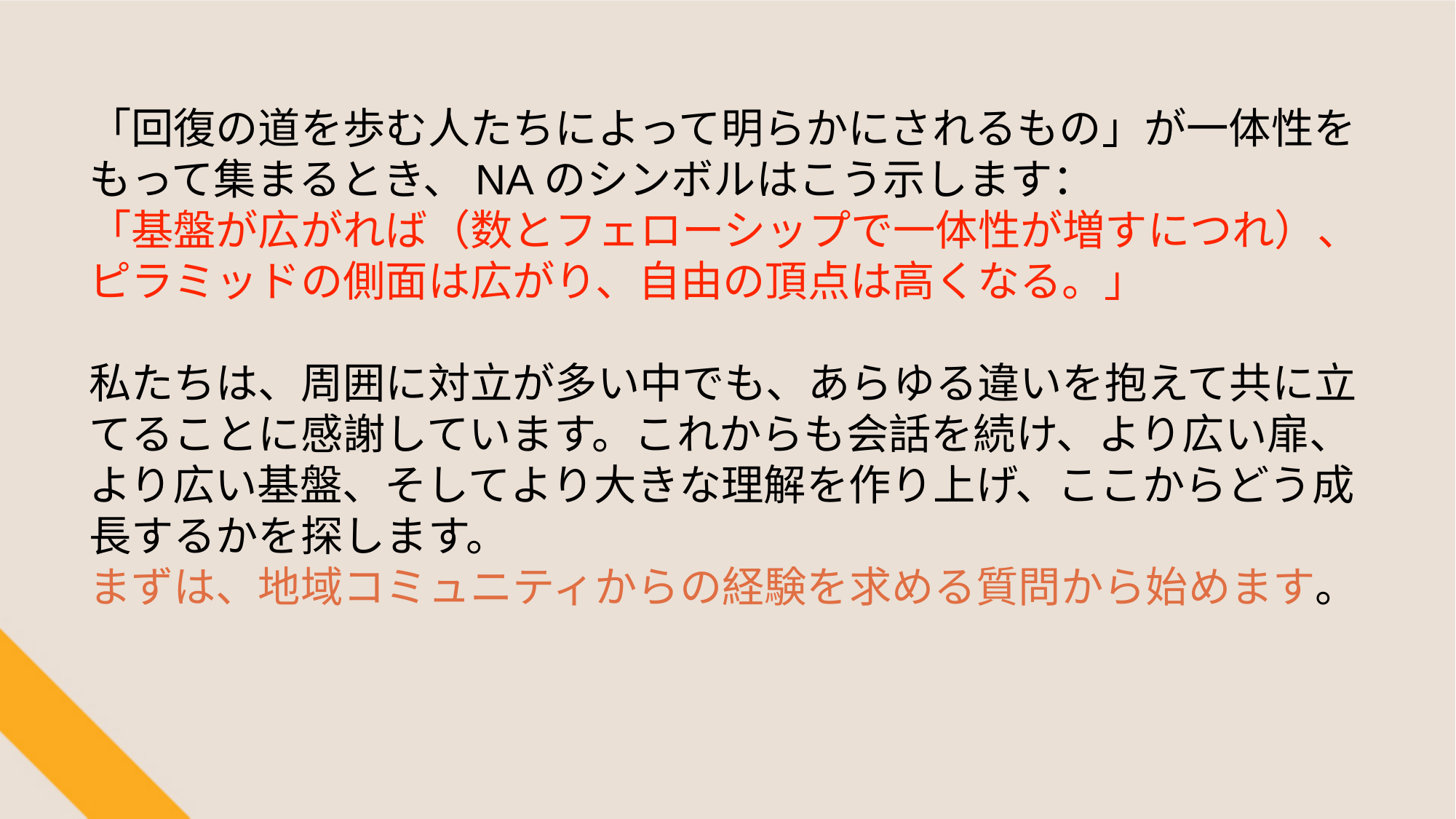

「回復の道を歩む人たちによって明らかにされるもの」が一体性をもって集まるとき、NAのシンボルはこう示します：
「基盤が広がれば（数とフェローシップで一体性が増すにつれ）、ピラミッドの側面は広がり、自由の頂点は高くなる。」

私たちは、周囲に対立が多い中でも、あらゆる違いを抱えて共に立てることに感謝しています。これからも会話を続け、より広い扉、より広い基盤、そしてより大きな理解を作り上げ、ここからどう成長するかを探します。
まずは、地域コミュニティからの経験を求める質問から始めます。